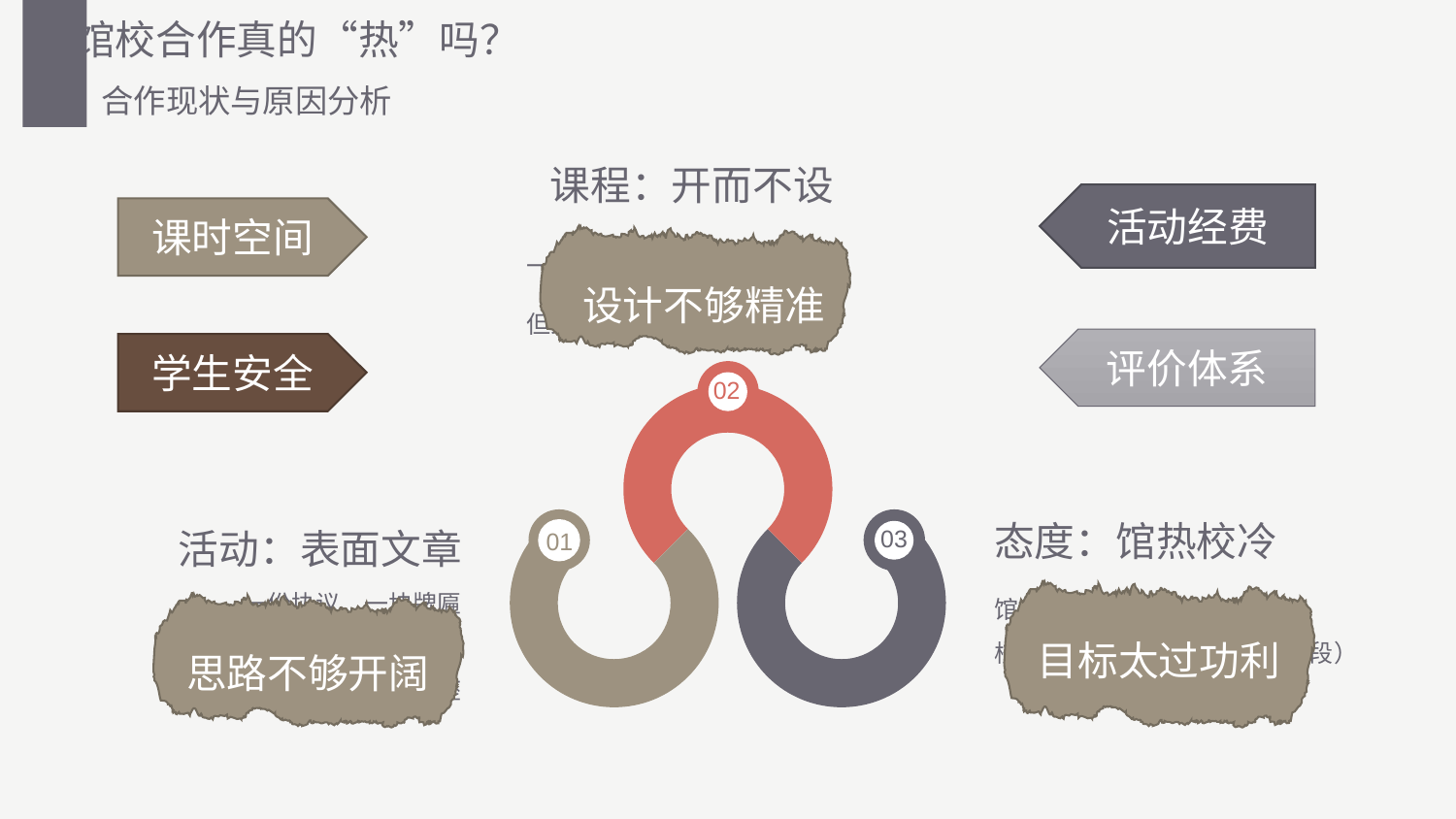

馆校合作真的“热”吗？
合作现状与原因分析
课程：开而不设
活动经费
课时空间
一方或双方开发了相关课程
但束之高阁，绝少真正开设

  设计不够精准
评价体系
学生安全

02

态度：馆热校冷

活动：表面文章
03
01

一份协议、一块牌匾
一次春/秋游（研学）
几场培训或讲座
馆方有政策刚需
校方却若即若离（特别是高中段）

 目标太过功利

 思路不够开阔